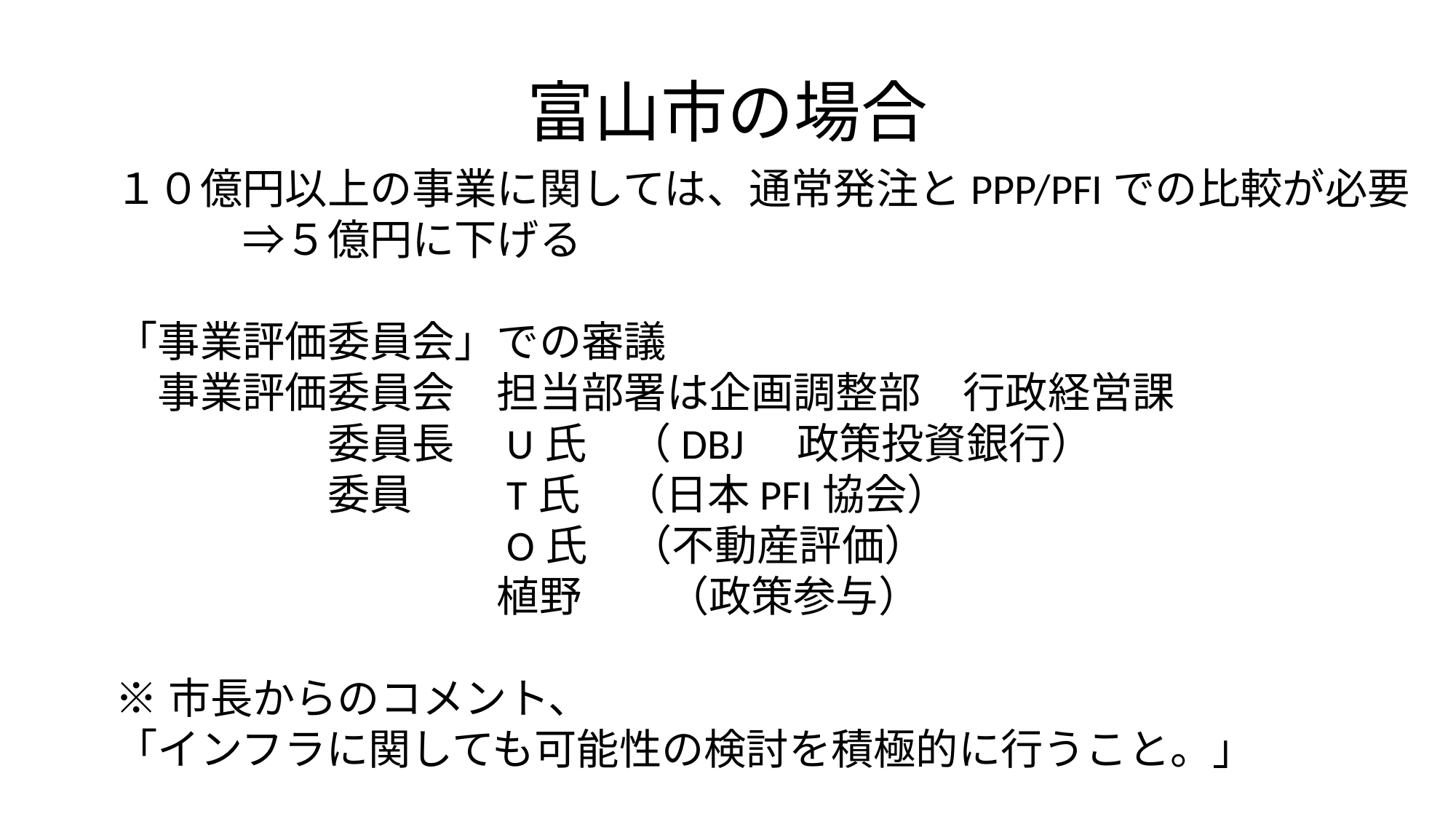

# 富山市の場合
１０億円以上の事業に関しては、通常発注とPPP/PFIでの比較が必要
　　　⇒５億円に下げる

「事業評価委員会」での審議
　事業評価委員会　担当部署は企画調整部　行政経営課
　　　　　委員長　U氏　（DBJ　政策投資銀行）
　　　　　委員　　T氏　（日本PFI協会）
　　　　　　　　　O氏　（不動産評価）
　　　　　　　　　植野　　（政策参与）

※市長からのコメント、
「インフラに関しても可能性の検討を積極的に行うこと。」